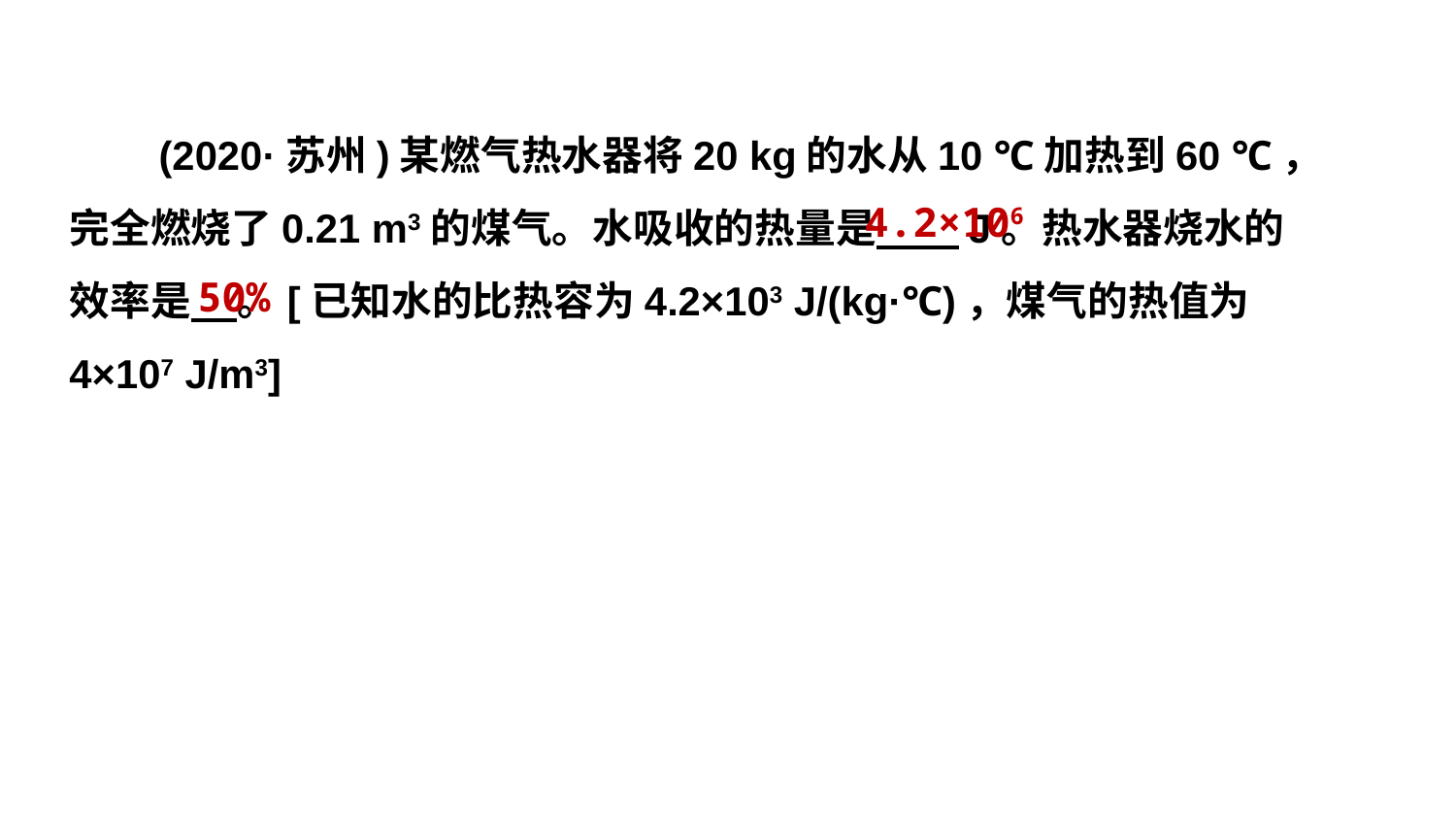

(2020·苏州)某燃气热水器将20 kg的水从10 ℃加热到60 ℃，
完全燃烧了0.21 m3的煤气。水吸收的热量是         J。热水器烧水的
效率是     。[已知水的比热容为4.2×103 J/(kg·℃)，煤气的热值为
4×107 J/m3]

4.2×106
50%